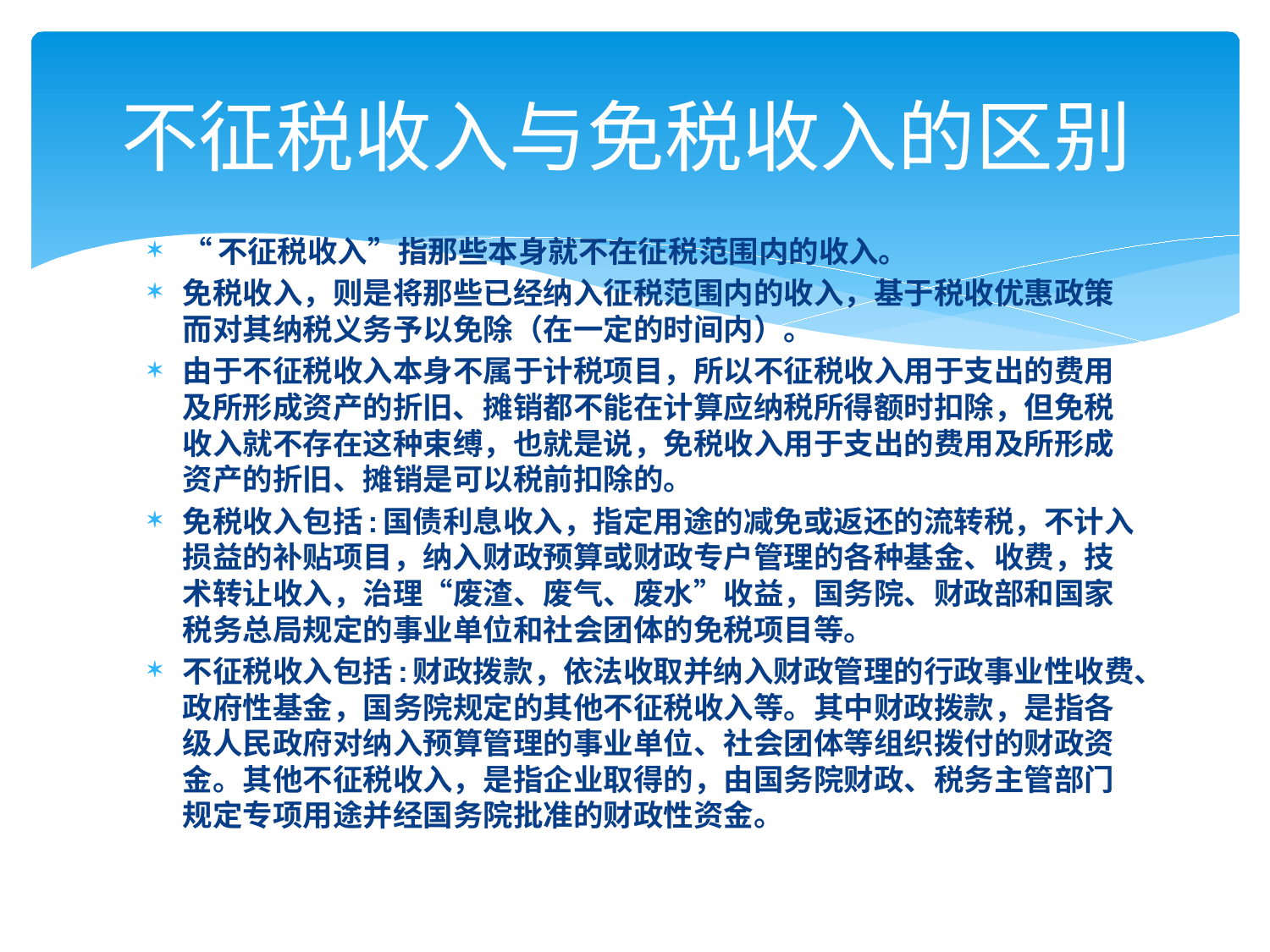

# 不征税收入与免税收入的区别
“不征税收入”指那些本身就不在征税范围内的收入。
免税收入，则是将那些已经纳入征税范围内的收入，基于税收优惠政策而对其纳税义务予以免除（在一定的时间内）。
由于不征税收入本身不属于计税项目，所以不征税收入用于支出的费用及所形成资产的折旧、摊销都不能在计算应纳税所得额时扣除，但免税收入就不存在这种束缚，也就是说，免税收入用于支出的费用及所形成资产的折旧、摊销是可以税前扣除的。
免税收入包括:国债利息收入，指定用途的减免或返还的流转税，不计入损益的补贴项目，纳入财政预算或财政专户管理的各种基金、收费，技术转让收入，治理“废渣、废气、废水”收益，国务院、财政部和国家税务总局规定的事业单位和社会团体的免税项目等。
不征税收入包括:财政拨款，依法收取并纳入财政管理的行政事业性收费、政府性基金，国务院规定的其他不征税收入等。其中财政拨款，是指各级人民政府对纳入预算管理的事业单位、社会团体等组织拨付的财政资金。其他不征税收入，是指企业取得的，由国务院财政、税务主管部门规定专项用途并经国务院批准的财政性资金。